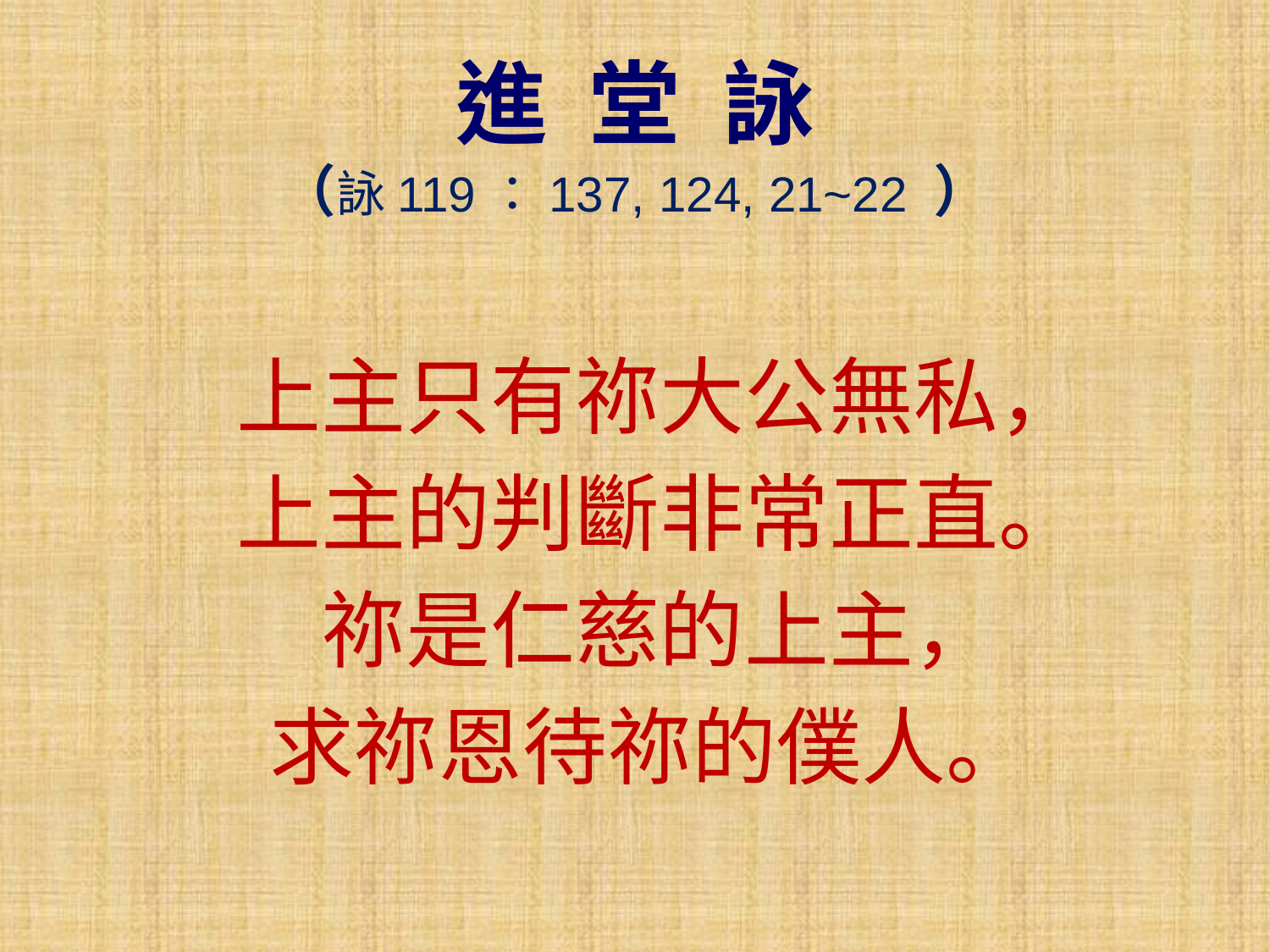

進  堂  詠
（詠119：137, 124, 21~22 ）
上主只有祢大公無私，
上主的判斷非常正直。
祢是仁慈的上主，
求祢恩待祢的僕人。